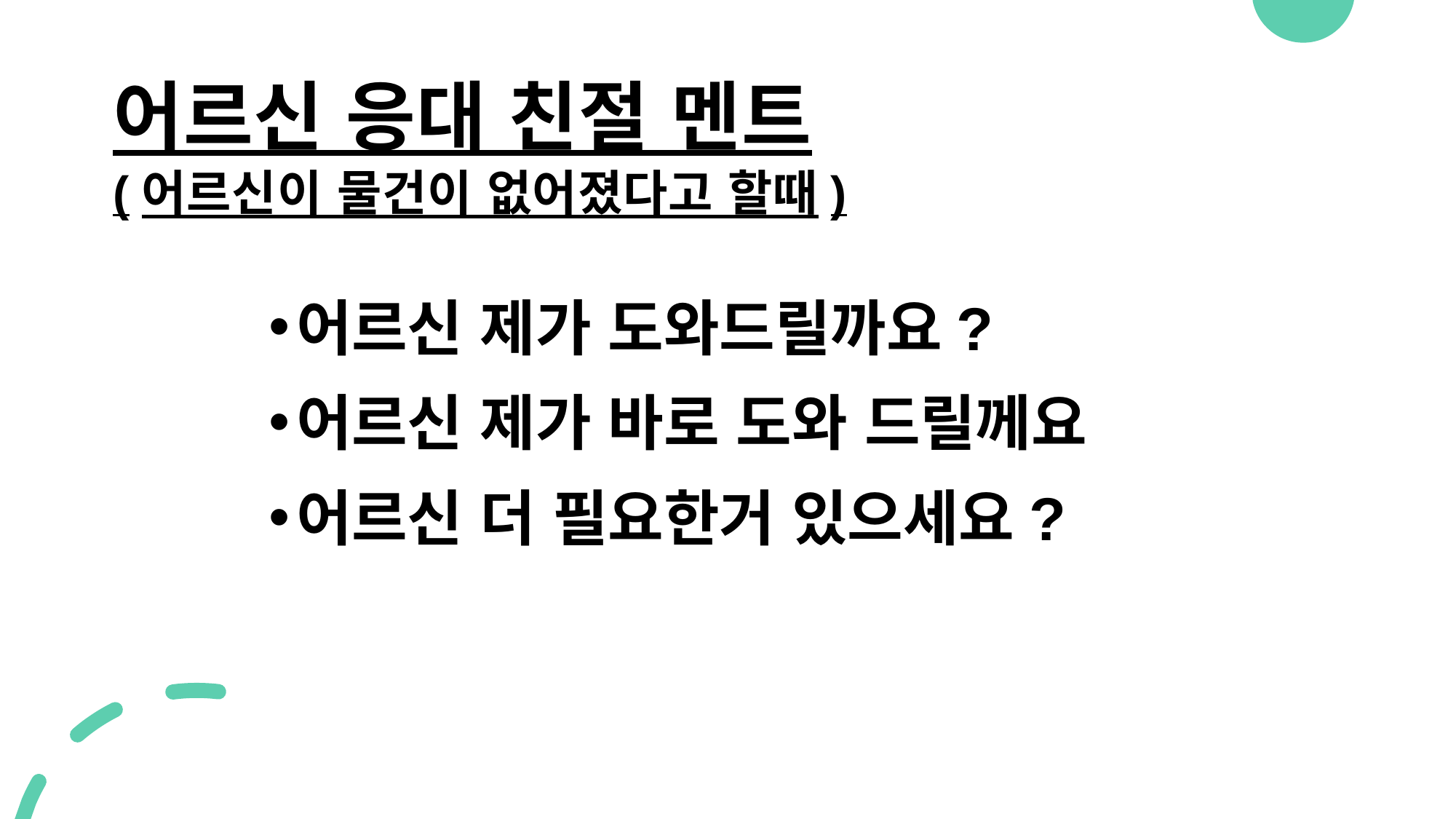

# 어르신 응대 친절 멘트 (어르신이 물건이 없어졌다고 할때)
어르신 제가 도와드릴까요?
어르신 제가 바로 도와 드릴께요
어르신 더 필요한거 있으세요?